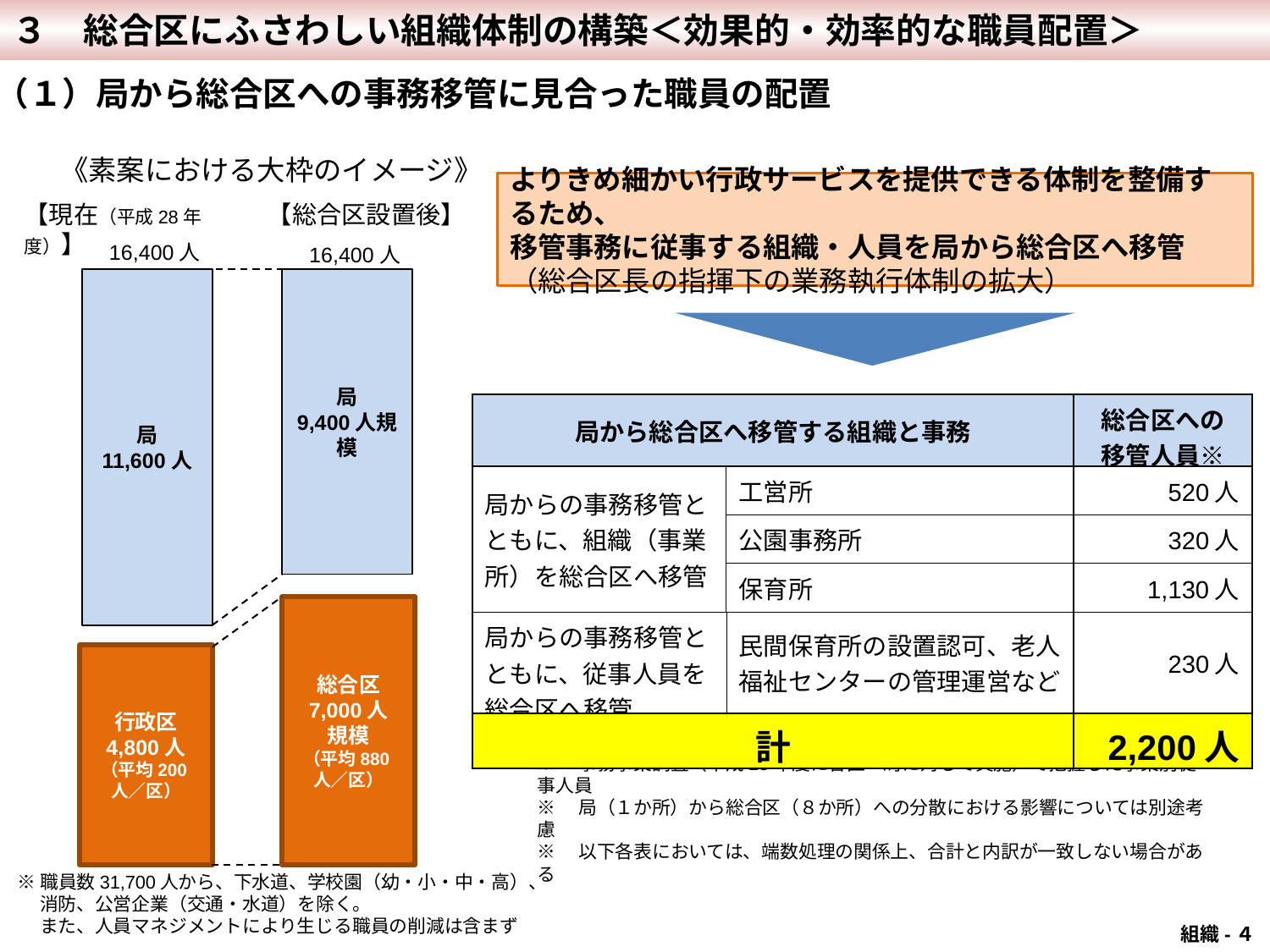

３　総合区にふさわしい組織体制の構築＜効果的・効率的な職員配置＞
５
（１）局から総合区への事務移管に見合った職員の配置
《素案における大枠のイメージ》
よりきめ細かい行政サービスを提供できる体制を整備するため、
移管事務に従事する組織・人員を局から総合区へ移管
（総合区長の指揮下の業務執行体制の拡大）
【現在（平成28年度）】
【総合区設置後】
16,400人
16,400人
局
11,600人
局
9,400人規模

| 局から総合区へ移管する組織と事務 |  | 総合区への 移管人員※ |
| --- | --- | --- |
| 局からの事務移管とともに、組織（事業所）を総合区へ移管 | 工営所 | 520人 |
|  | 公園事務所 | 320人 |
|  | 保育所 | 1,130人 |
| 局からの事務移管とともに、従事人員を総合区へ移管 | 民間保育所の設置認可、老人福祉センターの管理運営など | 230人 |
| 計 |  | 2,200人 |
総合区
7,000人
規模
（平均880人／区）
行政区
4,800人
（平均200人／区）
※　事務事業調査（平成28年度に各区・局に対して実施）で把握した事業別従事人員
※　局（１か所）から総合区（８か所）への分散における影響については別途考慮
※　以下各表においては、端数処理の関係上、合計と内訳が一致しない場合がある
※職員数31,700人から、下水道、学校園（幼・小・中・高）、
　 消防、公営企業（交通・水道）を除く。
　 また、人員マネジメントにより生じる職員の削減は含まず
 組織-４